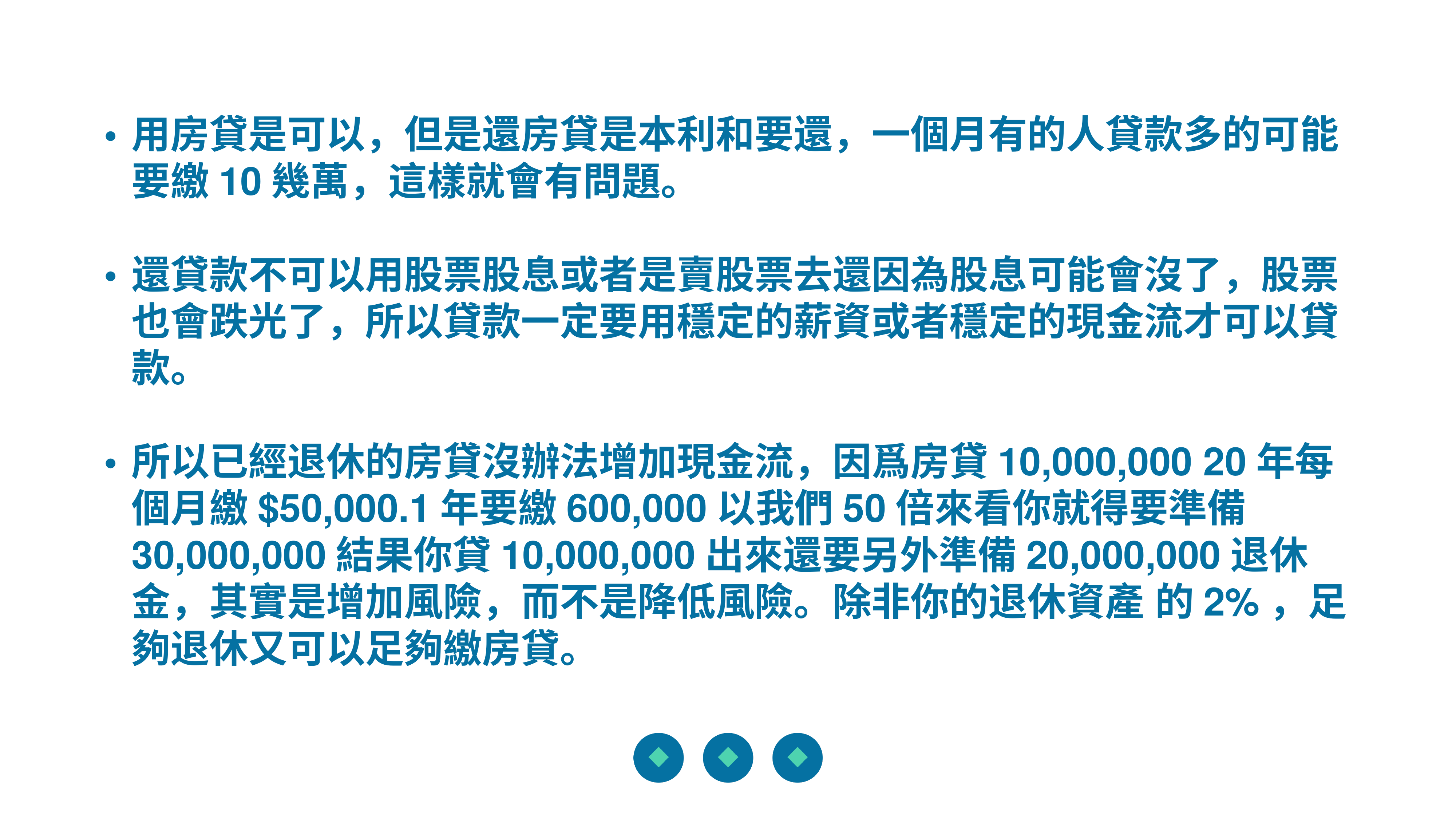

用房貸是可以，但是還房貸是本利和要還，一個月有的人貸款多的可能要繳10幾萬，這樣就會有問題。

還貸款不可以用股票股息或者是賣股票去還因為股息可能會沒了，股票也會跌光了，所以貸款一定要用穩定的薪資或者穩定的現金流才可以貸款。

所以已經退休的房貸沒辦法增加現金流，因爲房貸10,000,000 20年每個月繳$50,000.1年要繳600,000以我們50倍來看你就得要準備30,000,000結果你貸10,000,000出來還要另外準備20,000,000退休金，其實是增加風險，而不是降低風險。除非你的退休資產 的2%，足夠退休又可以足夠繳房貸。